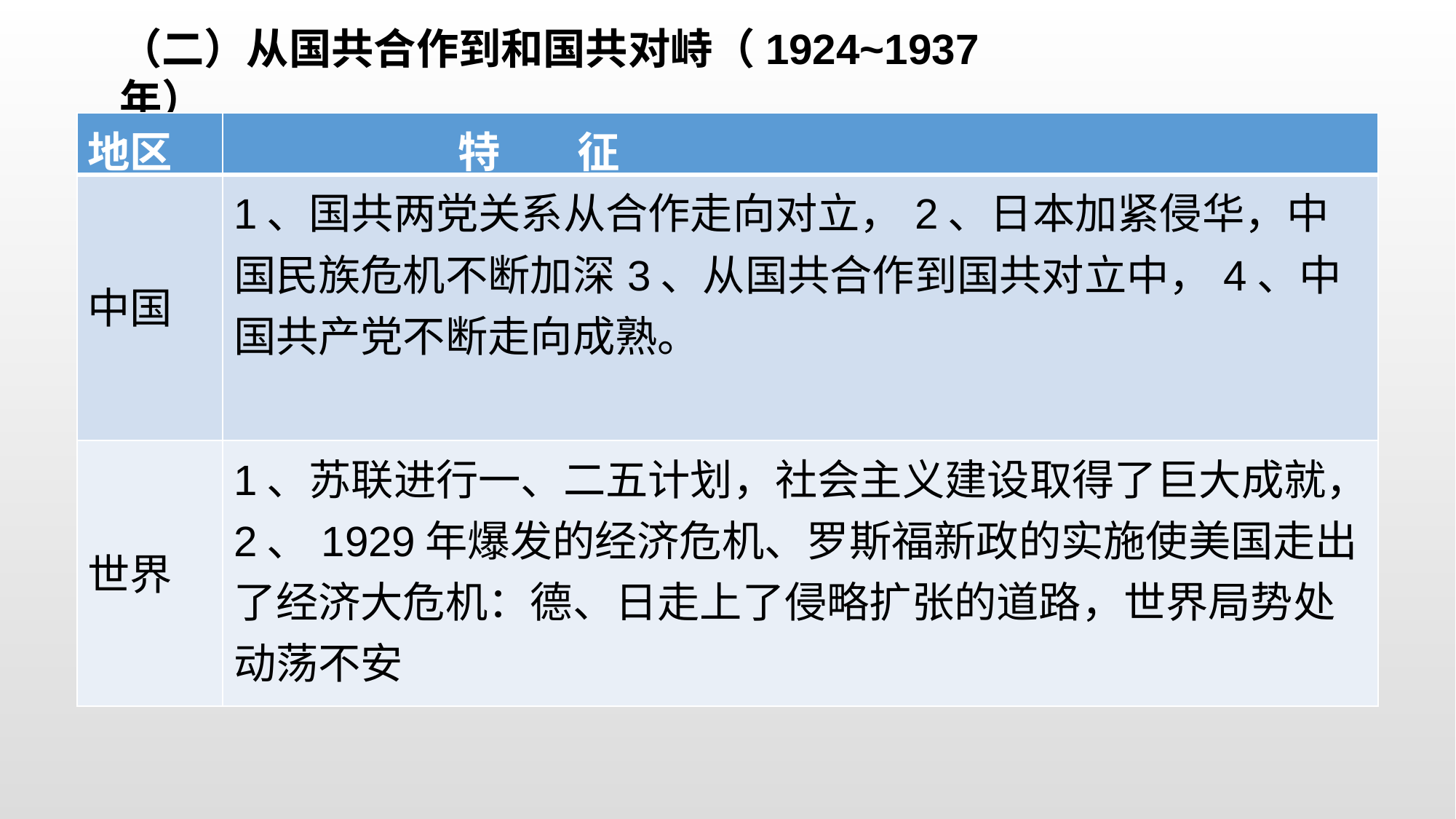

（二）从国共合作到和国共对峙（1924~1937年）
| 地区 | 特 征 |
| --- | --- |
| 中国 | 1、国共两党关系从合作走向对立，2、日本加紧侵华，中国民族危机不断加深3、从国共合作到国共对立中，4、中国共产党不断走向成熟。 |
| 世界 | 1、苏联进行一、二五计划，社会主义建设取得了巨大成就，2、1929年爆发的经济危机、罗斯福新政的实施使美国走出了经济大危机：德、日走上了侵略扩张的道路，世界局势处动荡不安 |